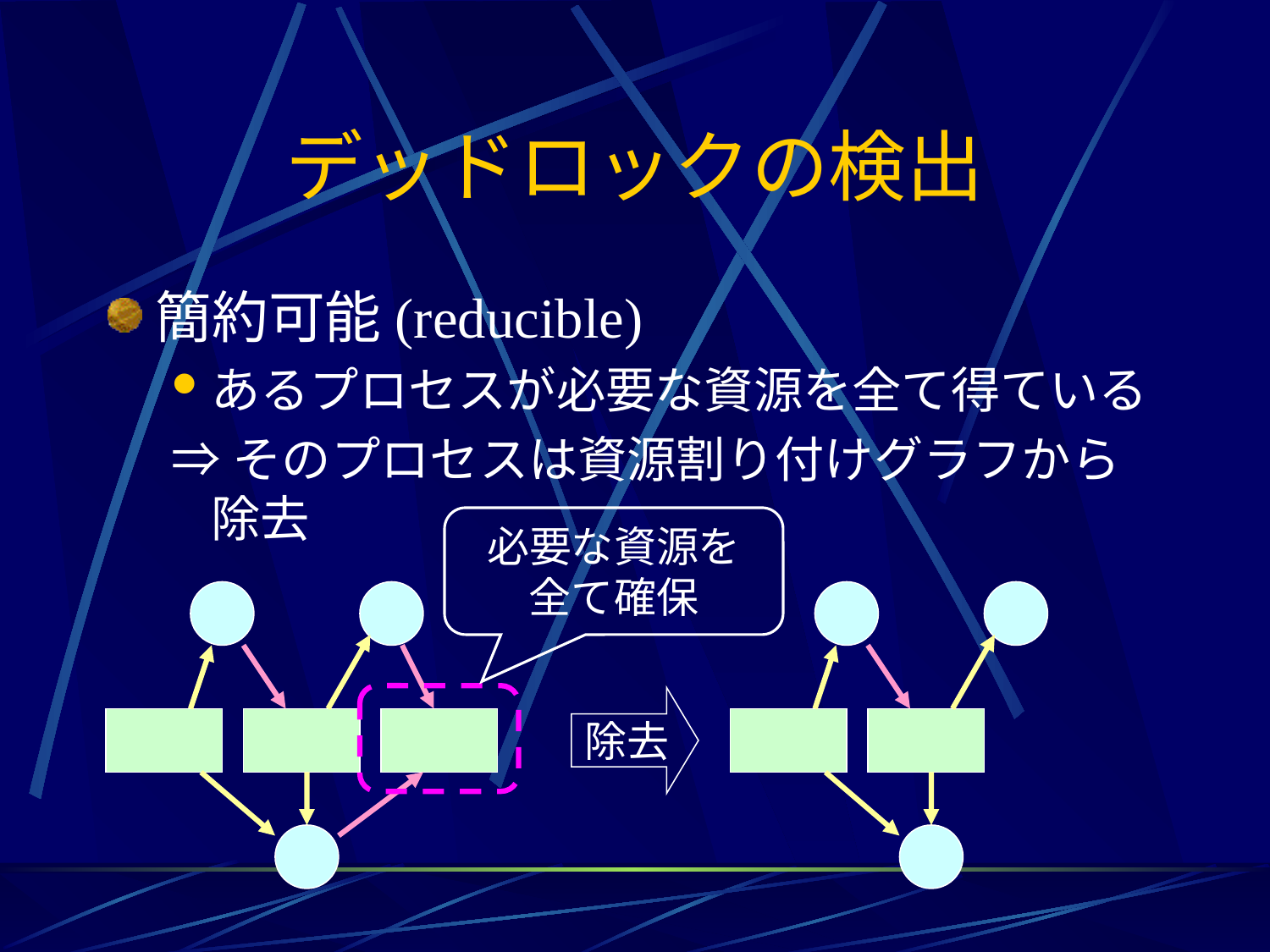

# デッドロックの検出
簡約可能(reducible)
あるプロセスが必要な資源を全て得ている
⇒そのプロセスは資源割り付けグラフから除去
必要な資源を
全て確保

除去